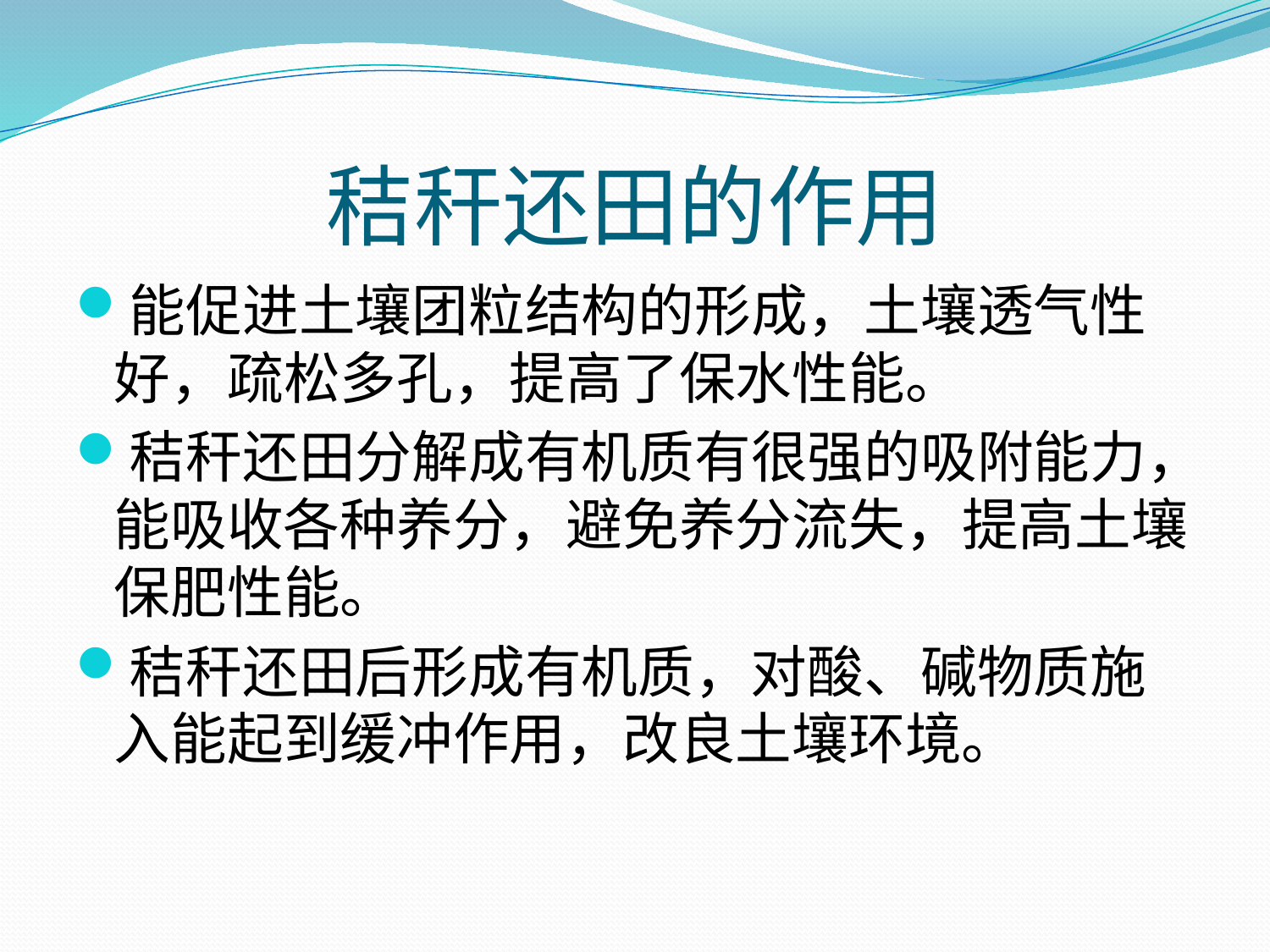

# 秸秆还田的作用
能促进土壤团粒结构的形成，土壤透气性好，疏松多孔，提高了保水性能。
秸秆还田分解成有机质有很强的吸附能力，能吸收各种养分，避免养分流失，提高土壤保肥性能。
秸秆还田后形成有机质，对酸、碱物质施入能起到缓冲作用，改良土壤环境。